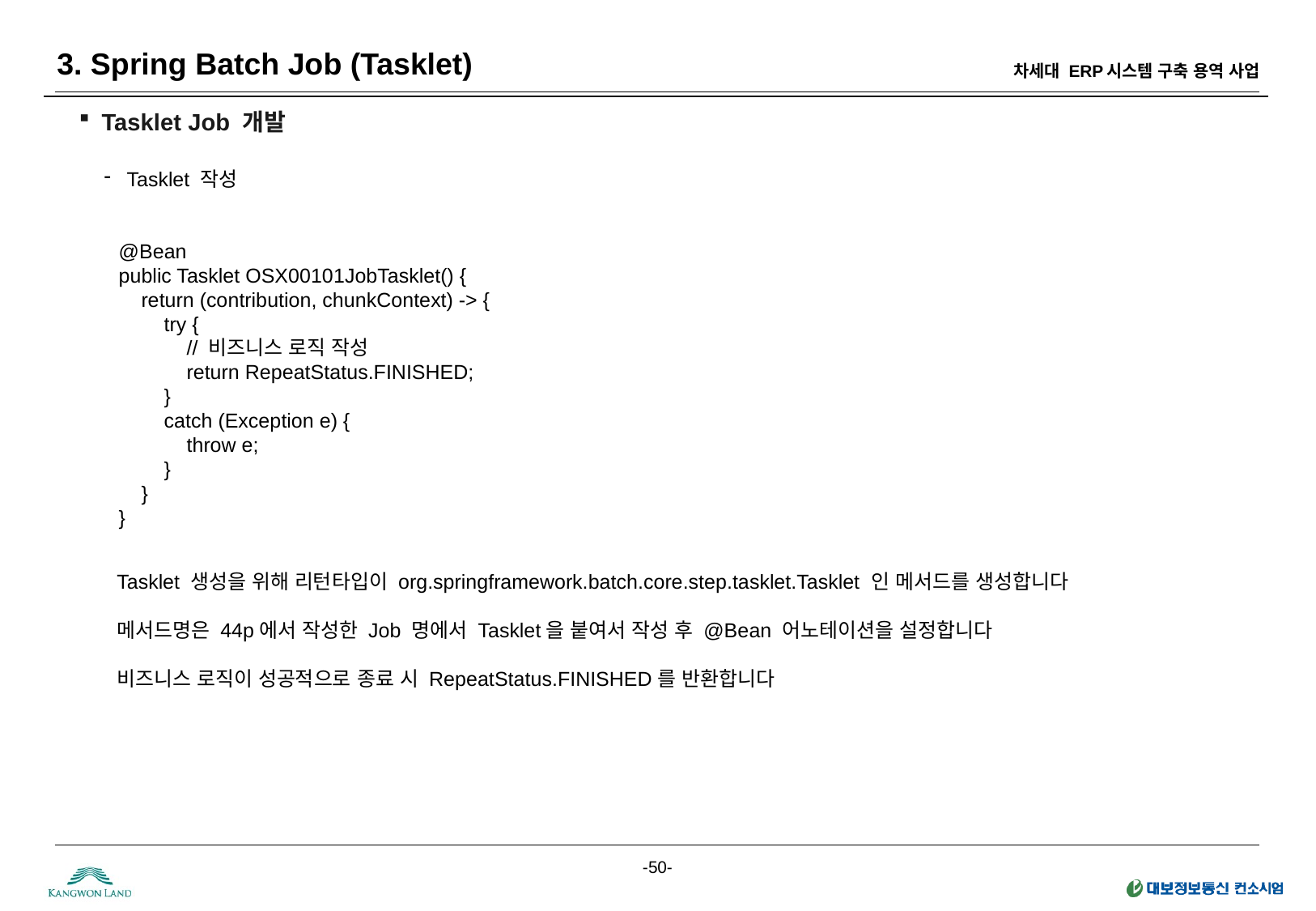

3. Spring Batch Job (Tasklet)
Tasklet Job 개발

Tasklet 작성
@Bean
public Tasklet OSX00101JobTasklet() {
    return (contribution, chunkContext) -> {
        try {
            // 비즈니스 로직 작성
            return RepeatStatus.FINISHED;
        }
        catch (Exception e) {
            throw e;
        }
    }
}
Tasklet 생성을 위해 리턴타입이 org.springframework.batch.core.step.tasklet.Tasklet 인 메서드를 생성합니다
메서드명은 44p에서 작성한 Job 명에서 Tasklet을 붙여서 작성 후 @Bean 어노테이션을 설정합니다
비즈니스 로직이 성공적으로 종료 시 RepeatStatus.FINISHED를 반환합니다